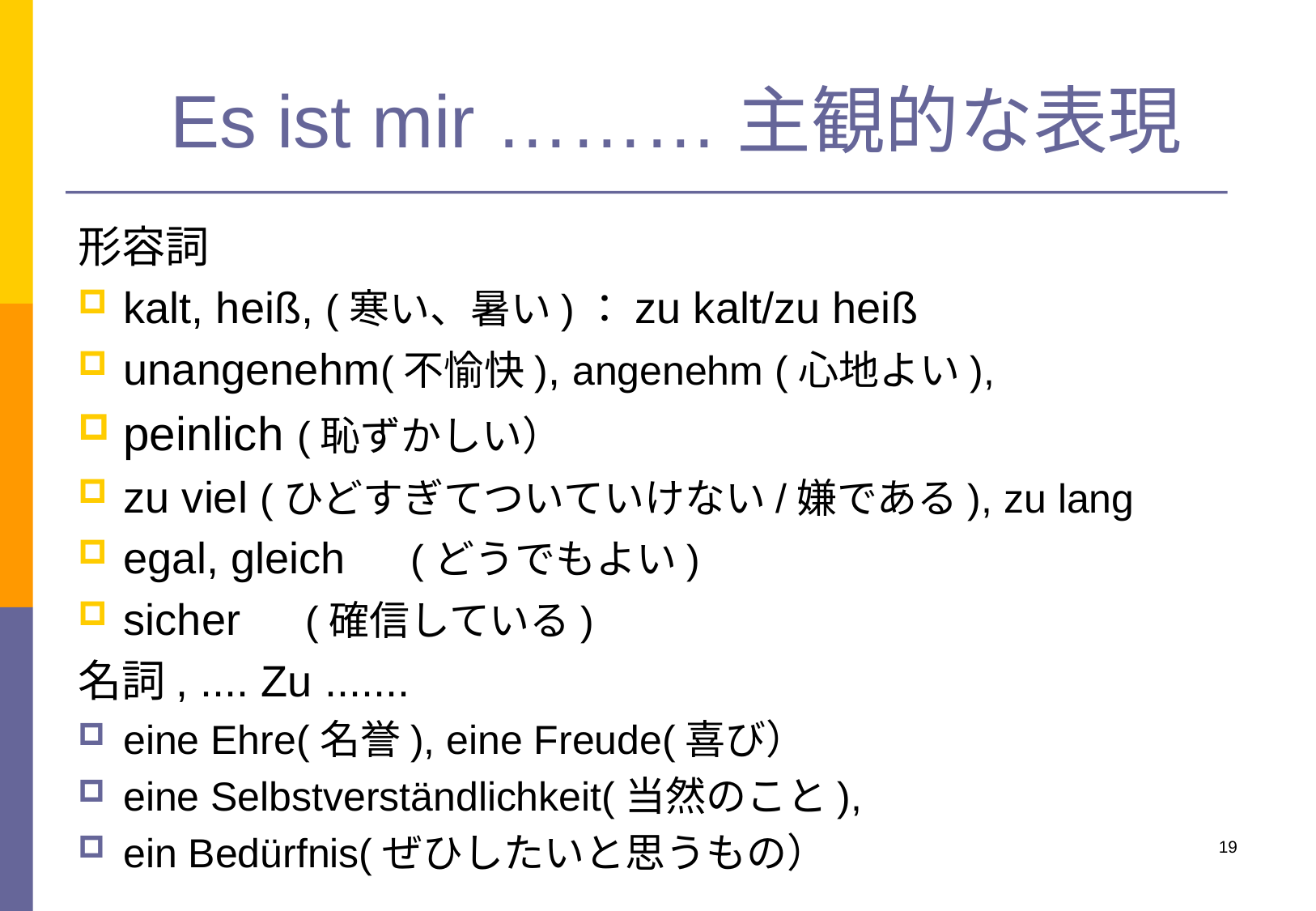

# Es ist mir ………主観的な表現
形容詞
kalt, heiß, (寒い、暑い)：zu kalt/zu heiß
unangenehm(不愉快), angenehm (心地よい),
peinlich (恥ずかしい）
zu viel (ひどすぎてついていけない/嫌である), zu lang
egal, gleich　(どうでもよい)
sicher　(確信している)
名詞, .... Zu .......
eine Ehre(名誉), eine Freude(喜び）
eine Selbstverständlichkeit(当然のこと),
ein Bedürfnis(ぜひしたいと思うもの）

19